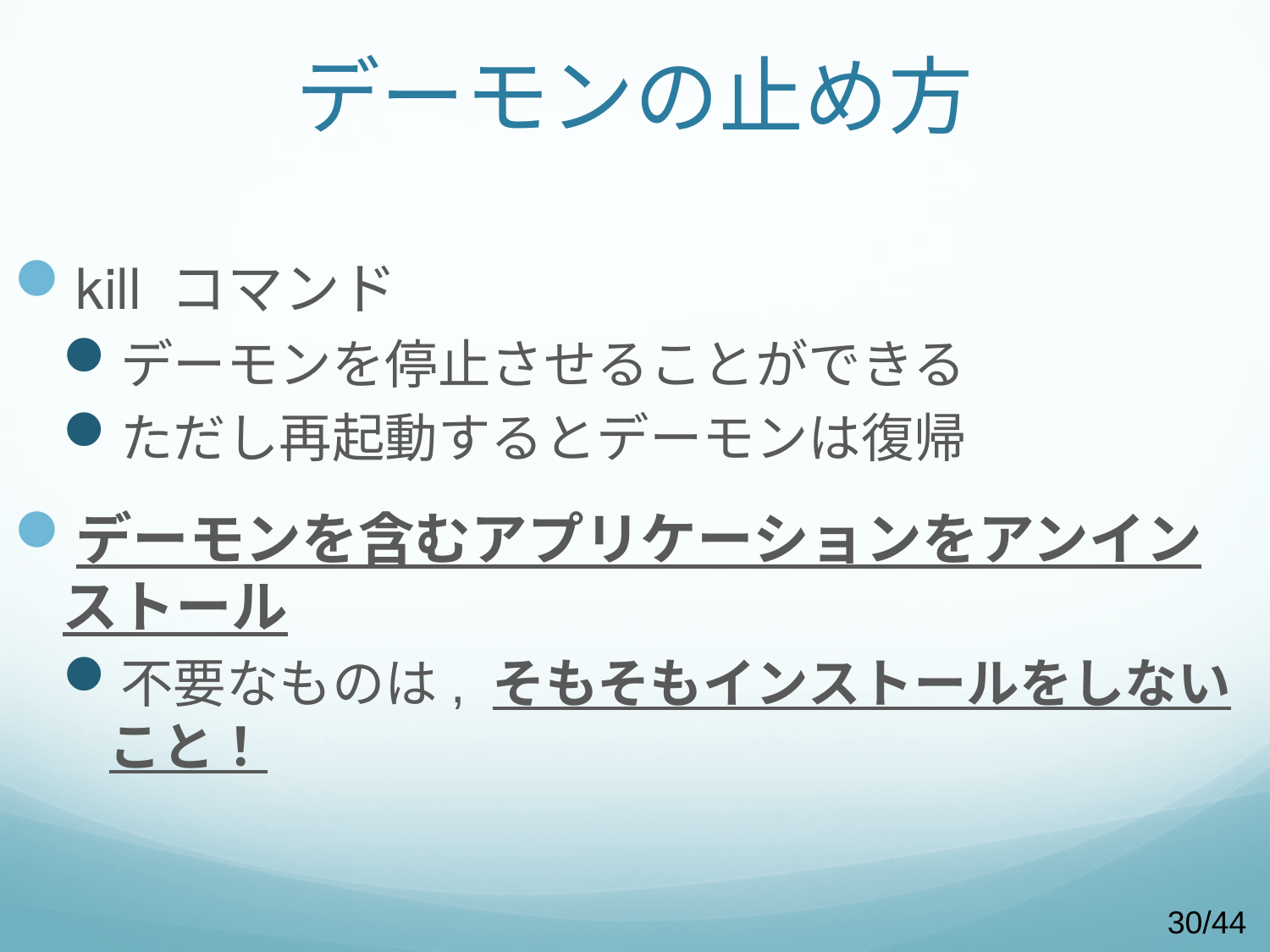

# デーモンの止め方
kill コマンド
デーモンを停止させることができる
ただし再起動するとデーモンは復帰
デーモンを含むアプリケーションをアンインストール
不要なものは, そもそもインストールをしないこと！